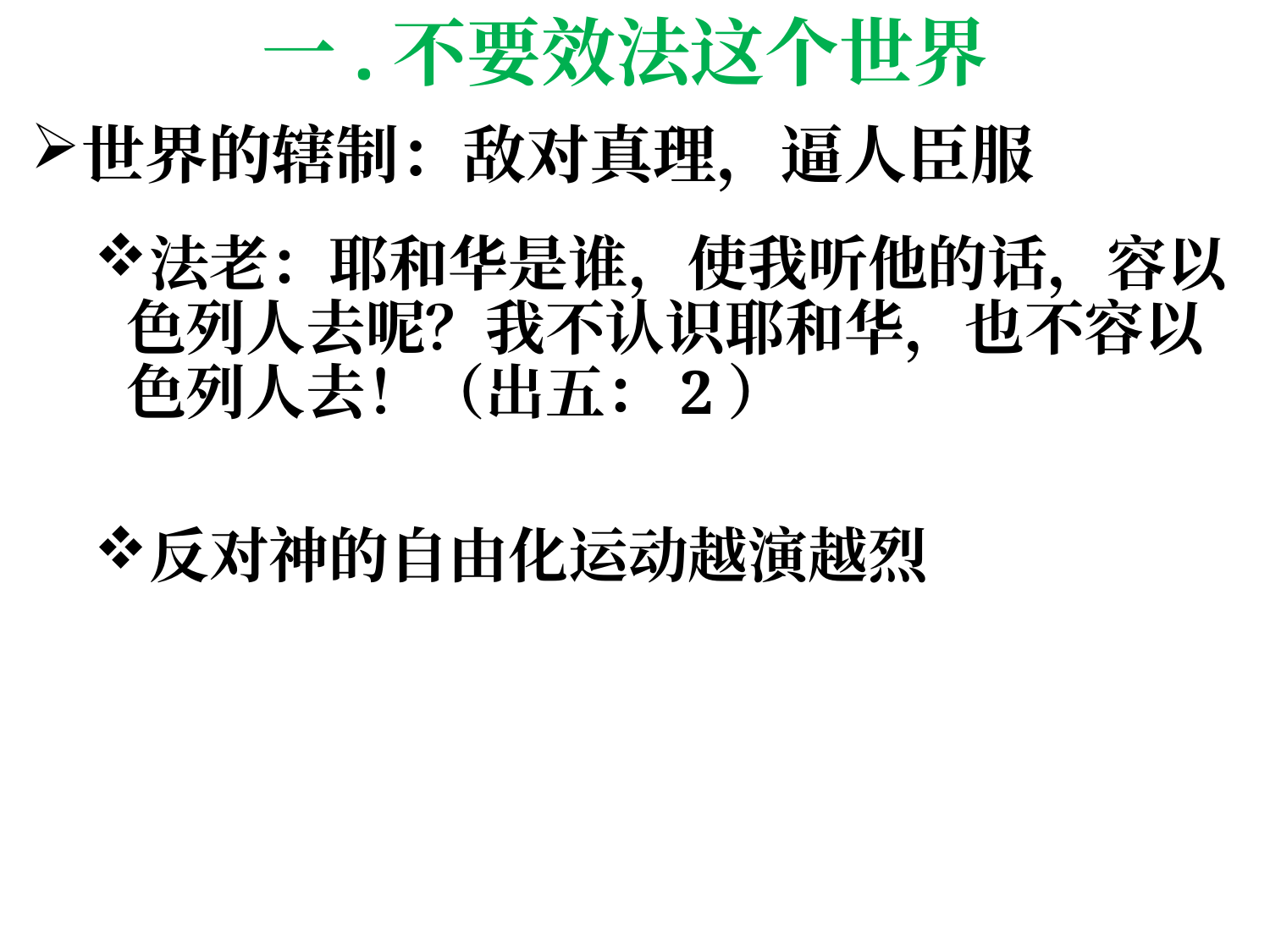

# 一.不要效法这个世界
世界的辖制：敌对真理，逼人臣服

法老：耶和华是谁，使我听他的话，容以色列人去呢？我不认识耶和华，也不容以色列人去！（出五：2）

反对神的自由化运动越演越烈